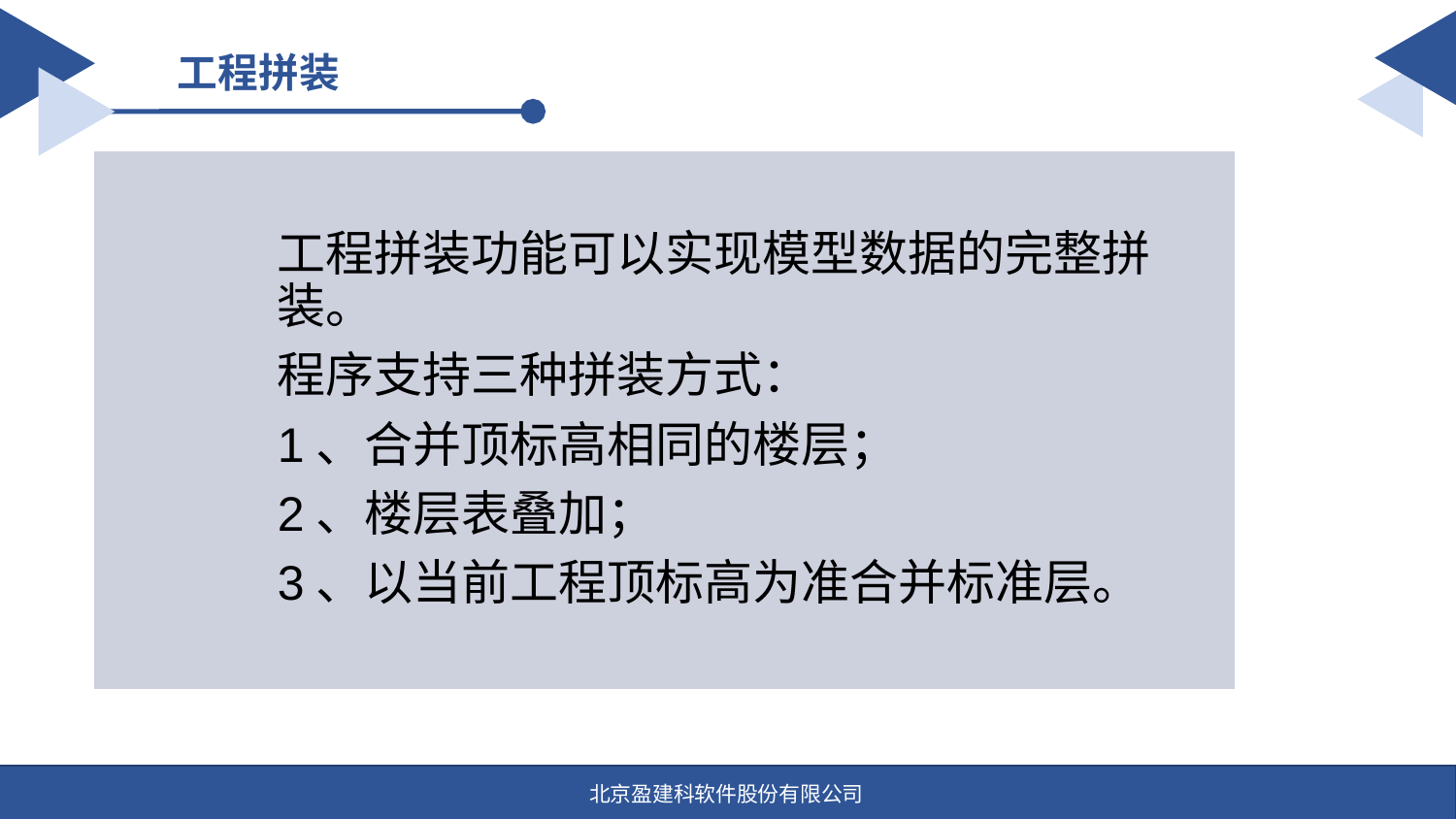

工程拼装

工程拼装功能可以实现模型数据的完整拼装。
程序支持三种拼装方式：
1、合并顶标高相同的楼层；
2、楼层表叠加；
3、以当前工程顶标高为准合并标准层。